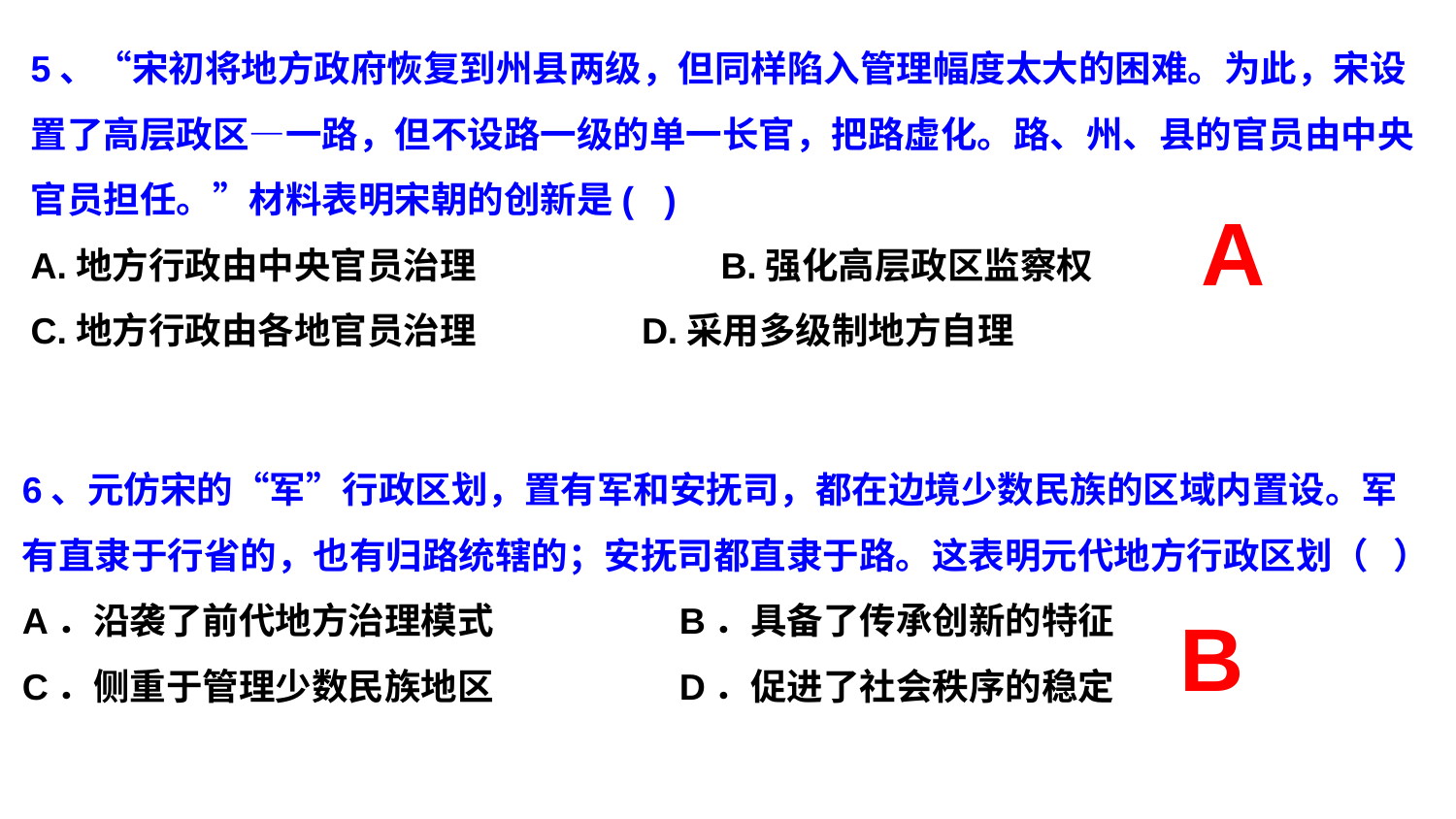

5、“宋初将地方政府恢复到州县两级，但同样陷入管理幅度太大的困难。为此，宋设置了高层政区—一路，但不设路一级的单一长官，把路虚化。路、州、县的官员由中央官员担任。”材料表明宋朝的创新是(   )
A.地方行政由中央官员治理	            B.强化高层政区监察权
C.地方行政由各地官员治理                   D.采用多级制地方自理
A
6、元仿宋的“军”行政区划，置有军和安抚司，都在边境少数民族的区域内置设。军有直隶于行省的，也有归路统辖的；安抚司都直隶于路。这表明元代地方行政区划（   ）
A．沿袭了前代地方治理模式	        B．具备了传承创新的特征
C．侧重于管理少数民族地区	        D．促进了社会秩序的稳定
B